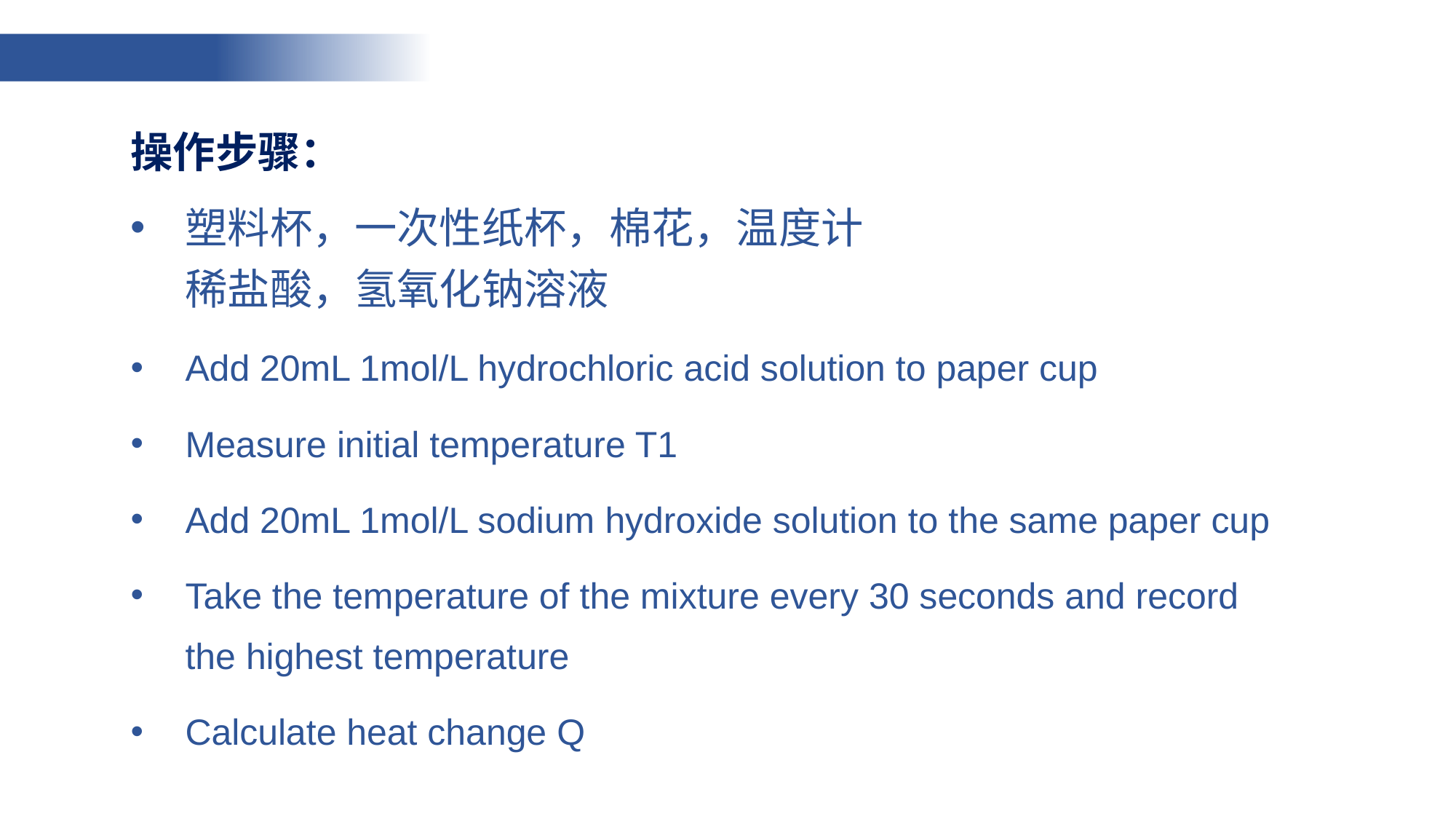

操作步骤：
塑料杯，一次性纸杯，棉花，温度计
稀盐酸，氢氧化钠溶液
Add 20mL 1mol/L hydrochloric acid solution to paper cup
Measure initial temperature T1
Add 20mL 1mol/L sodium hydroxide solution to the same paper cup
Take the temperature of the mixture every 30 seconds and record the highest temperature
Calculate heat change Q